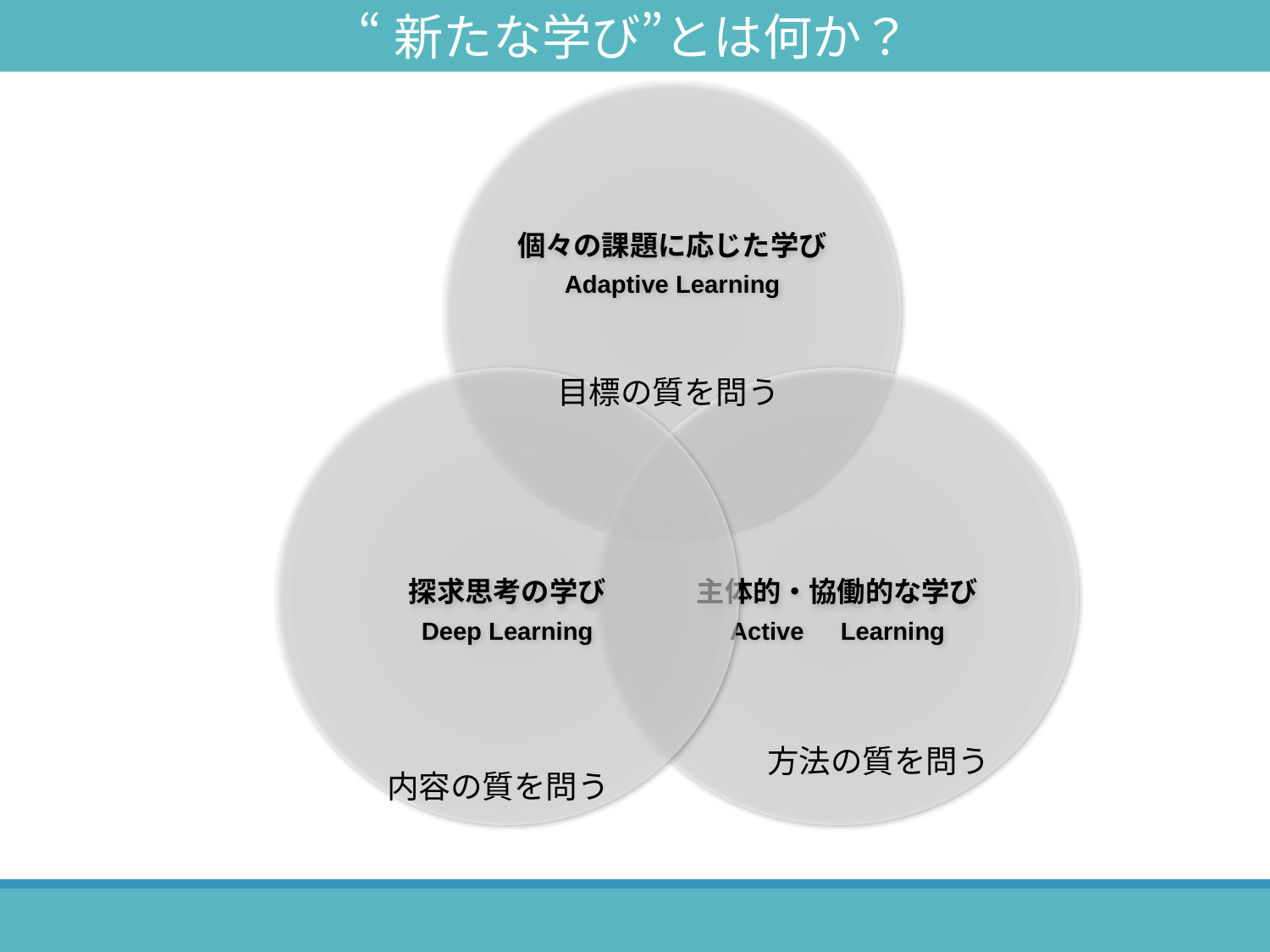

“新たな学び”とは何か？
個々の課題に応じた学び
Adaptive Learning
主体的・協働的な学び
Active　Learning
探求思考の学び
Deep Learning
目標の質を問う
方法の質を問う
内容の質を問う